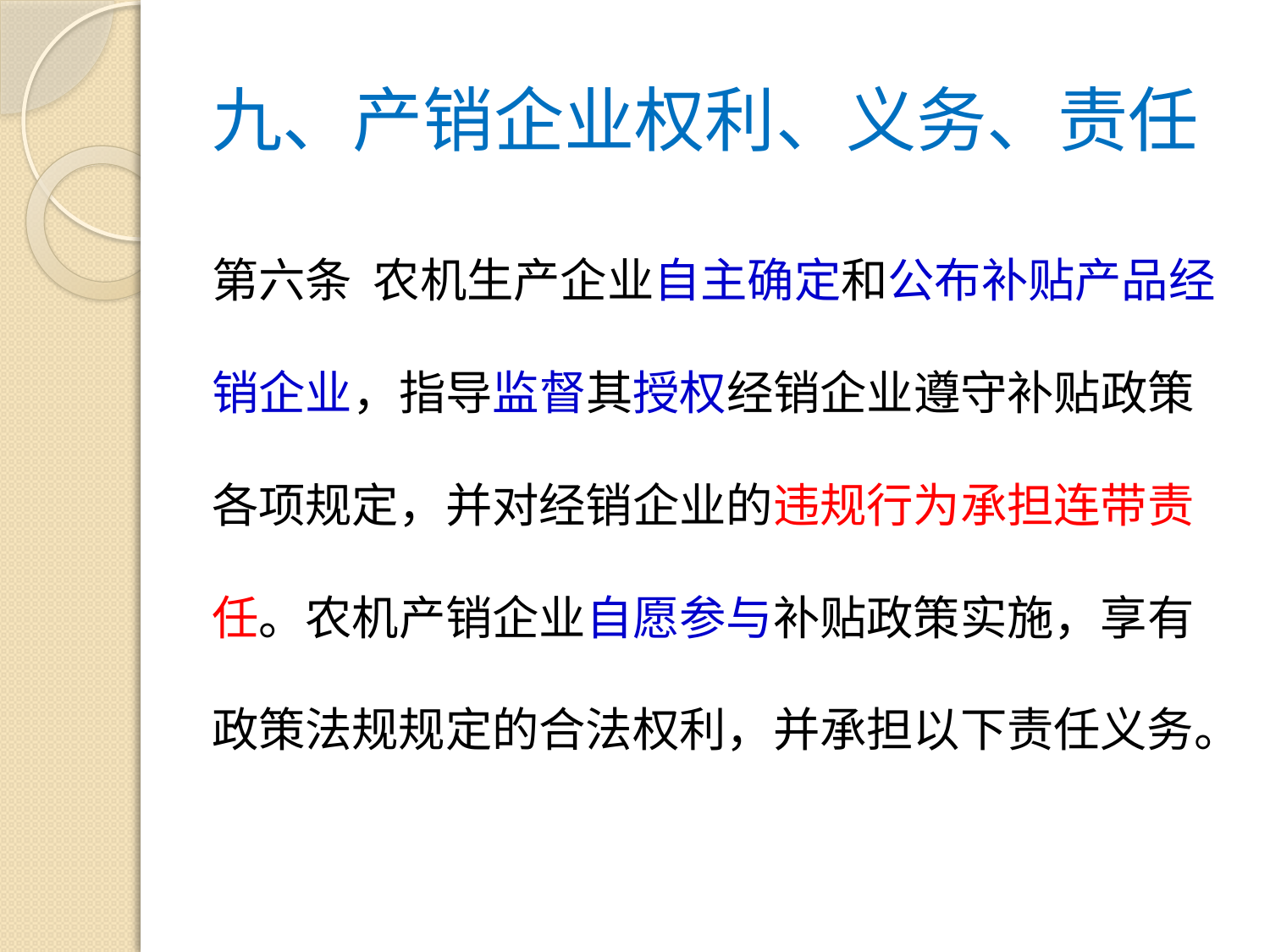

# 九、产销企业权利、义务、责任
第六条  农机生产企业自主确定和公布补贴产品经销企业，指导监督其授权经销企业遵守补贴政策各项规定，并对经销企业的违规行为承担连带责任。农机产销企业自愿参与补贴政策实施，享有政策法规规定的合法权利，并承担以下责任义务。